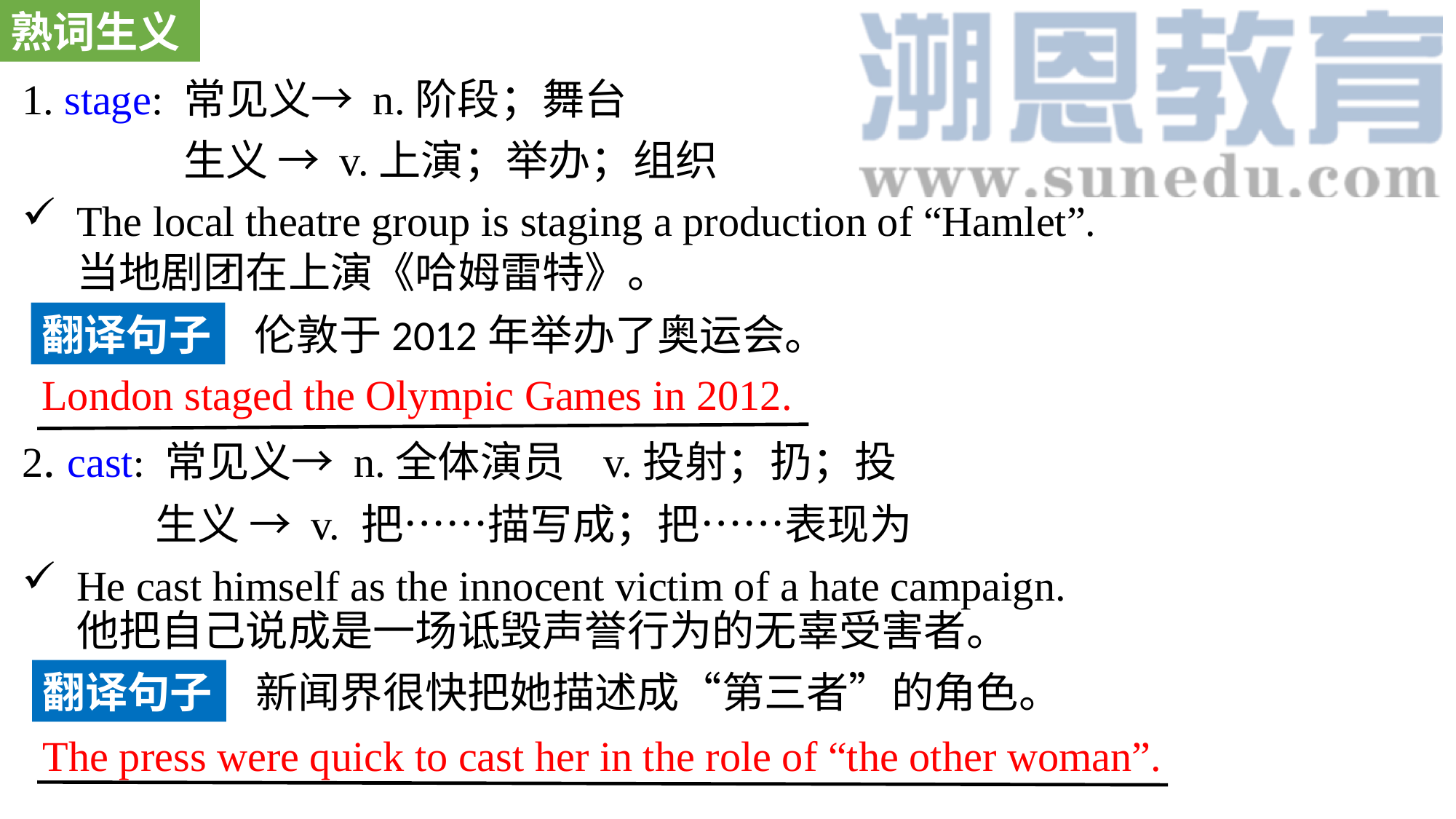

熟词生义
1. stage: 常见义→ n.阶段；舞台
                生义 → v.上演；举办；组织
The local theatre group is staging a production of “Hamlet”.                              当地剧团在上演《哈姆雷特》。

2. cast: 常见义→ n.全体演员   v.投射；扔；投
             生义 → v. 把……描写成；把……表现为
He cast himself as the innocent victim of a hate campaign.                                他把自己说成是一场诋毁声誉行为的无辜受害者。
翻译句子
伦敦于2012年举办了奥运会。
London staged the Olympic Games in 2012.
翻译句子
新闻界很快把她描述成“第三者”的角色。
The press were quick to cast her in the role of “the other woman”.